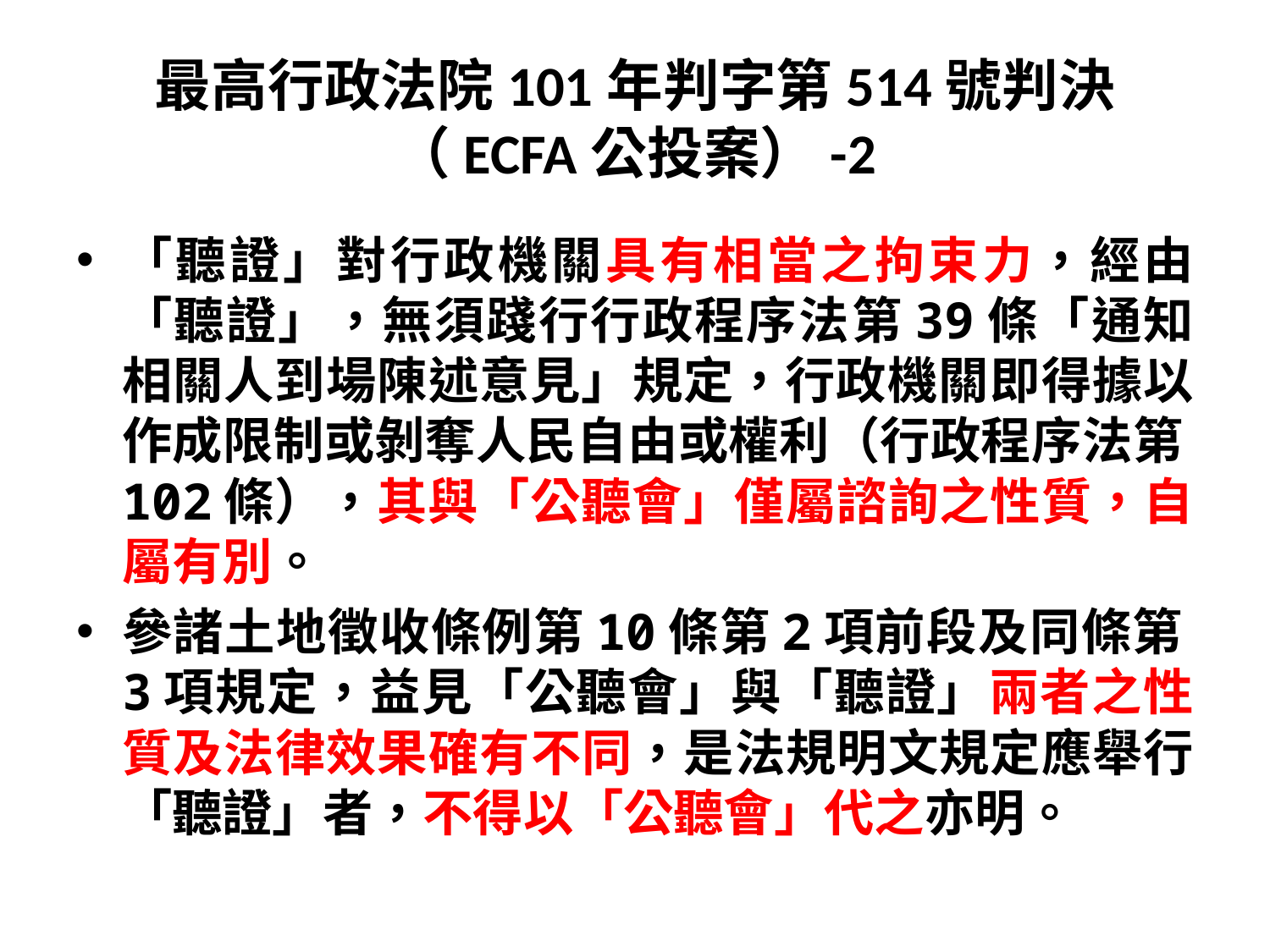

# 最高行政法院101年判字第514號判決 （ECFA公投案）-2
「聽證」對行政機關具有相當之拘束力，經由「聽證」，無須踐行行政程序法第39條「通知相關人到場陳述意見」規定，行政機關即得據以作成限制或剝奪人民自由或權利（行政程序法第102條），其與「公聽會」僅屬諮詢之性質，自屬有別。
參諸土地徵收條例第10條第2項前段及同條第3項規定，益見「公聽會」與「聽證」兩者之性質及法律效果確有不同，是法規明文規定應舉行「聽證」者，不得以「公聽會」代之亦明。